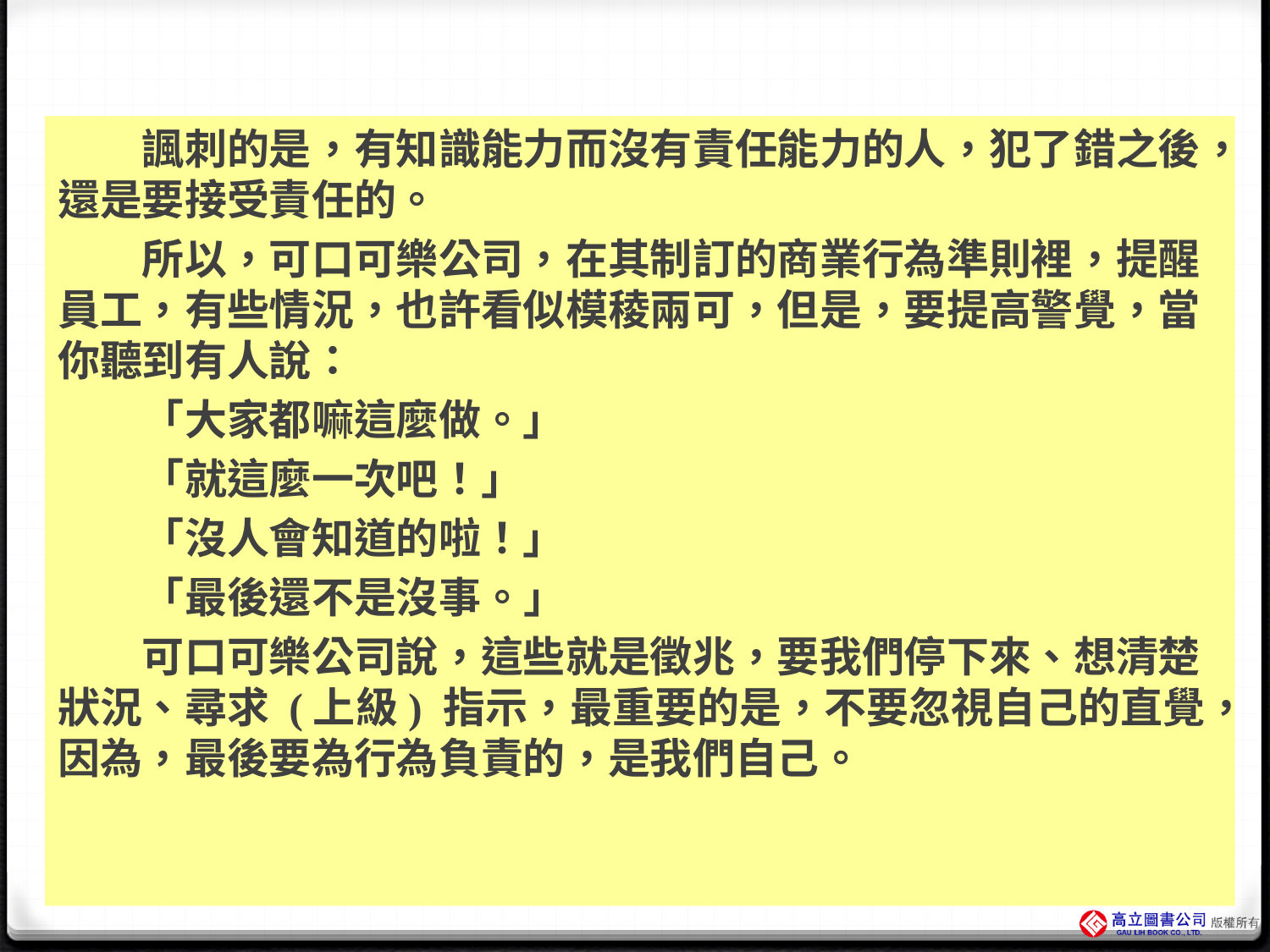

#
　　諷刺的是，有知識能力而沒有責任能力的人，犯了錯之後，還是要接受責任的。
　　所以，可口可樂公司，在其制訂的商業行為準則裡，提醒員工，有些情況，也許看似模稜兩可，但是，要提高警覺，當你聽到有人說：
　　「大家都嘛這麼做。」
　　「就這麼一次吧！」
　　「沒人會知道的啦！」
　　「最後還不是沒事。」
　　可口可樂公司說，這些就是徵兆，要我們停下來、想清楚狀況、尋求 (上級) 指示，最重要的是，不要忽視自己的直覺，因為，最後要為行為負責的，是我們自己。